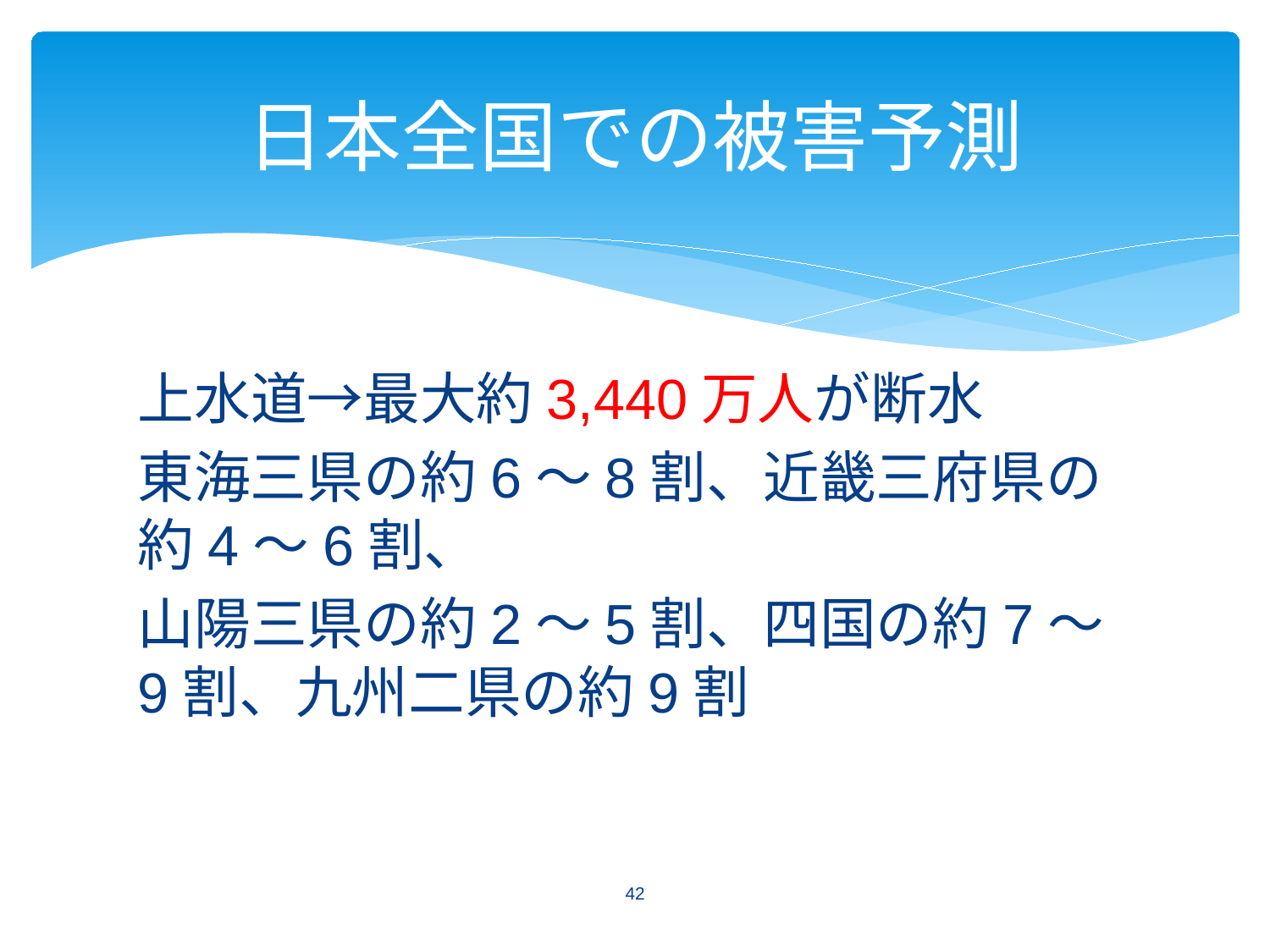

# 日本全国での被害予測
上水道→最大約3,440万人が断水
東海三県の約6～8割、近畿三府県の約4～6割、
山陽三県の約2～5割、四国の約7～9割、九州二県の約9割
42